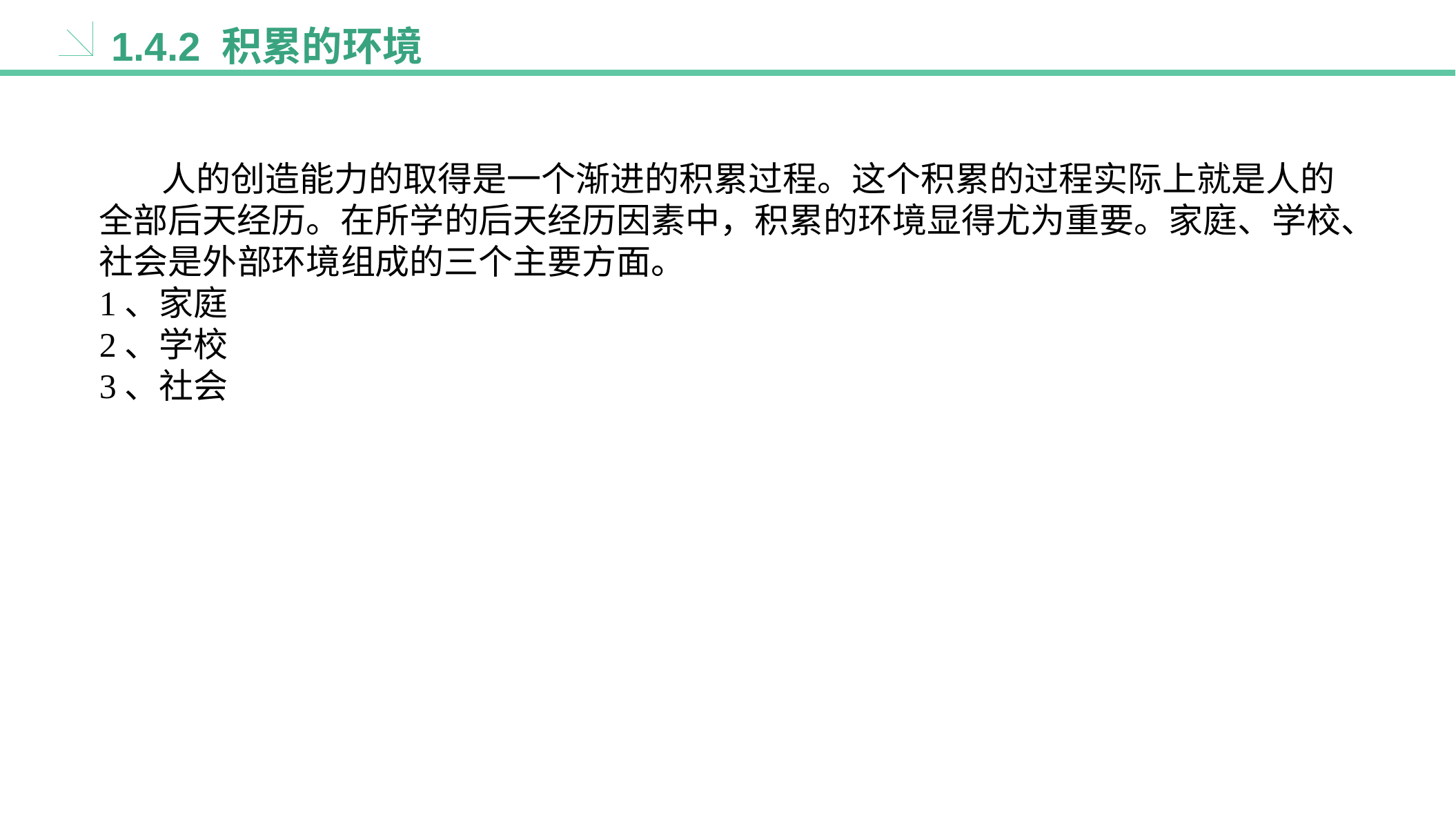

1.4.2 积累的环境
       人的创造能力的取得是一个渐进的积累过程。这个积累的过程实际上就是人的全部后天经历。在所学的后天经历因素中，积累的环境显得尤为重要。家庭、学校、社会是外部环境组成的三个主要方面。
1、家庭
2、学校
3、社会